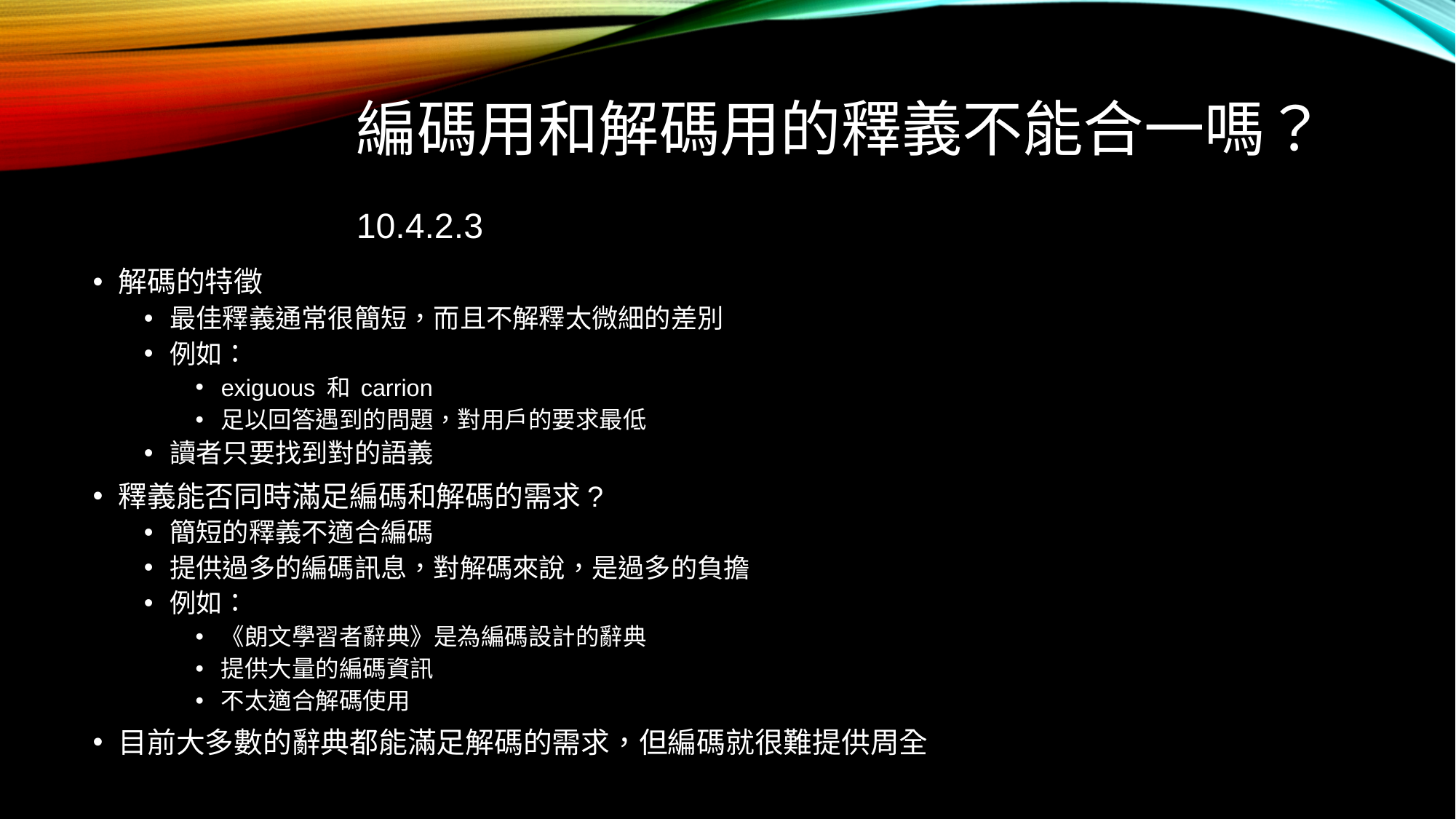

# 編碼用和解碼用的釋義不能合一嗎？ 10.4.2.3
解碼的特徵
最佳釋義通常很簡短，而且不解釋太微細的差別
例如：
exiguous 和 carrion
足以回答遇到的問題，對用戶的要求最低
讀者只要找到對的語義
釋義能否同時滿足編碼和解碼的需求?
簡短的釋義不適合編碼
提供過多的編碼訊息，對解碼來說，是過多的負擔
例如：
《朗文學習者辭典》是為編碼設計的辭典
提供大量的編碼資訊
不太適合解碼使用
目前大多數的辭典都能滿足解碼的需求，但編碼就很難提供周全